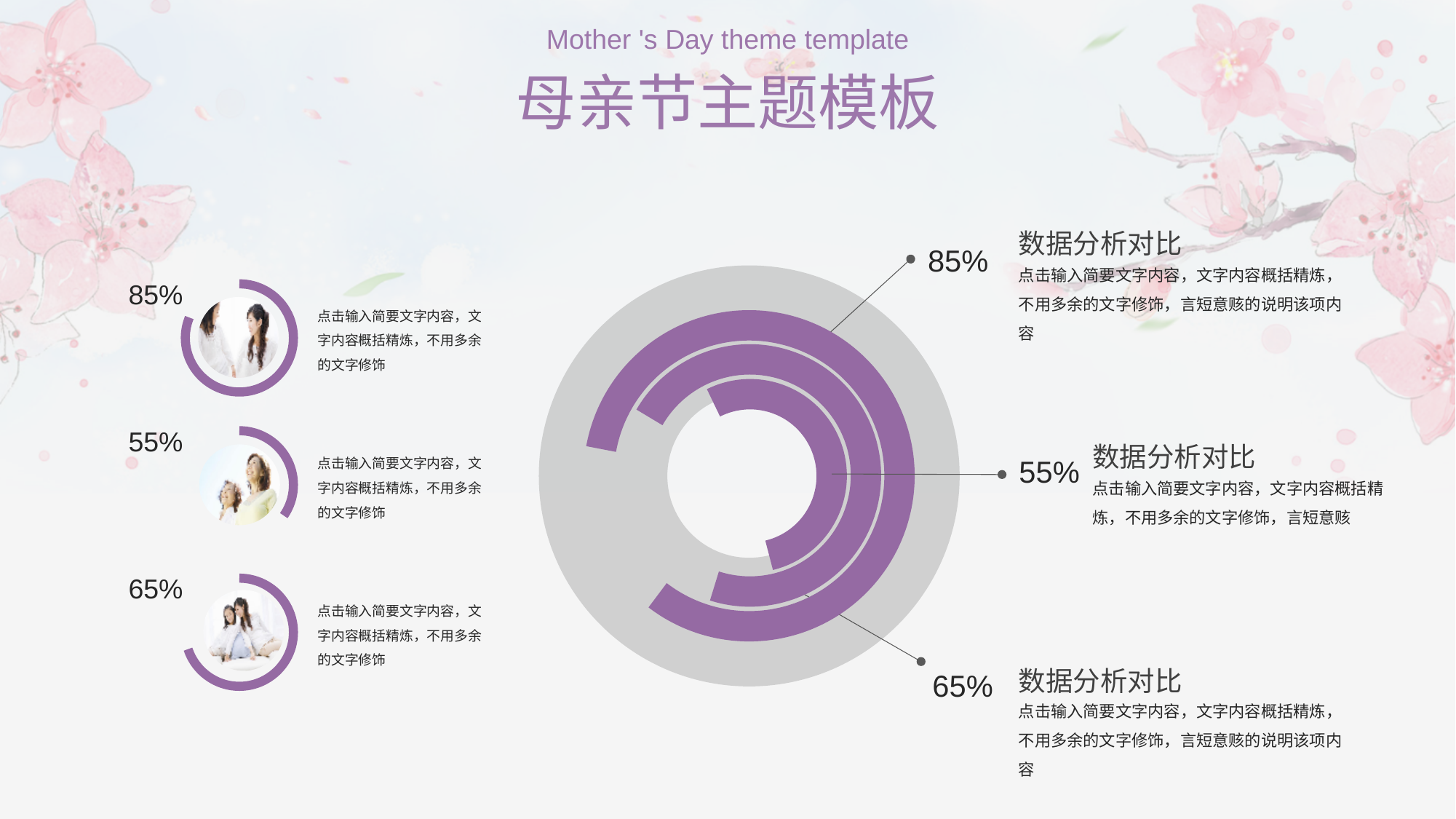

Mother 's Day theme template
母亲节主题模板
数据分析对比
点击输入简要文字内容，文字内容概括精炼，不用多余的文字修饰，言短意赅的说明该项内容
85%

85%

点击输入简要文字内容，文字内容概括精炼，不用多余的文字修饰
55%
数据分析对比
点击输入简要文字内容，文字内容概括精炼，不用多余的文字修饰，言短意赅

点击输入简要文字内容，文字内容概括精炼，不用多余的文字修饰
55%
65%

点击输入简要文字内容，文字内容概括精炼，不用多余的文字修饰

数据分析对比
点击输入简要文字内容，文字内容概括精炼，不用多余的文字修饰，言短意赅的说明该项内容
65%